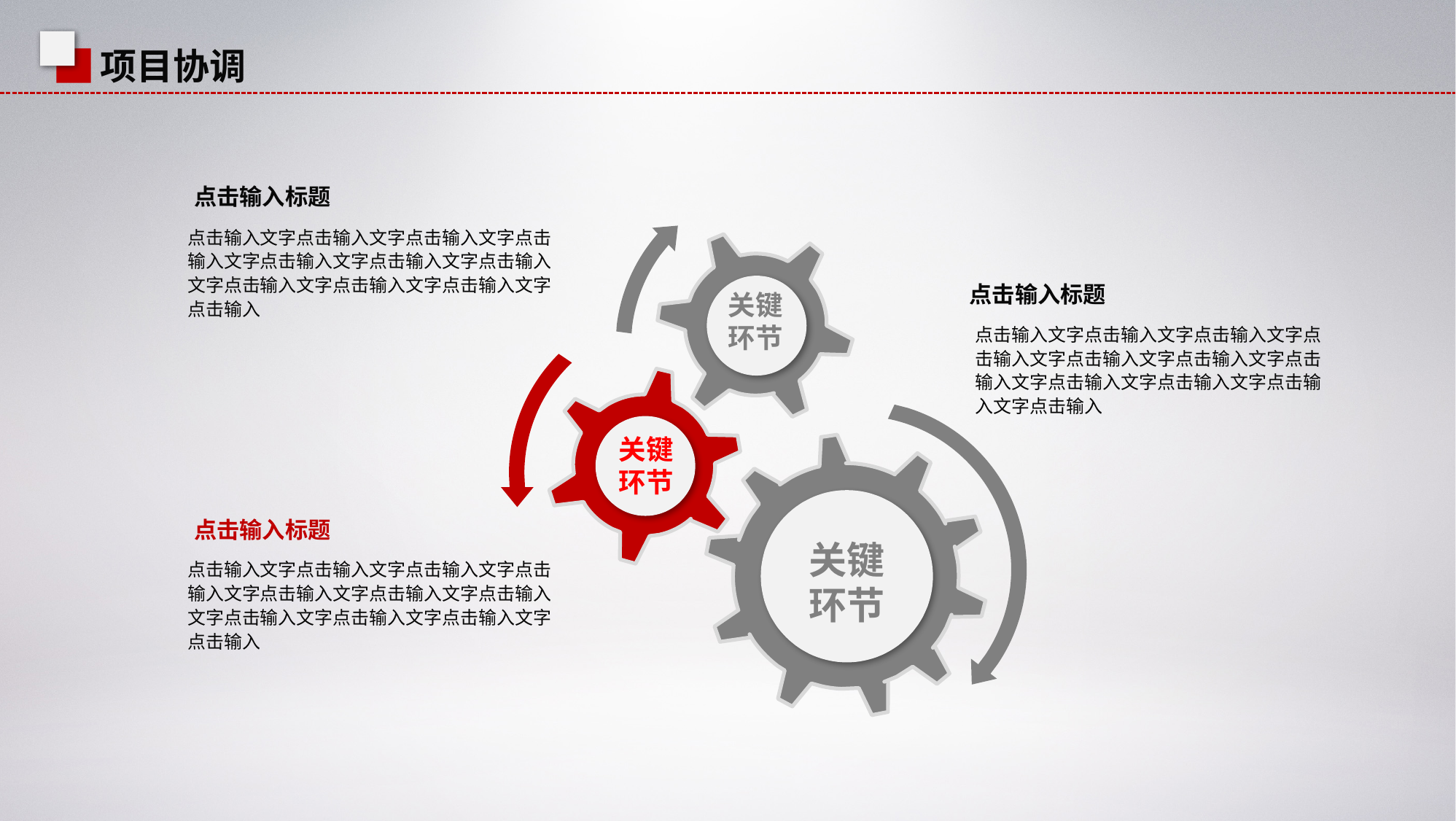

项目协调
点击输入标题

点击输入文字点击输入文字点击输入文字点击输入文字点击输入文字点击输入文字点击输入文字点击输入文字点击输入文字点击输入文字点击输入

点击输入标题
关键
环节
点击输入文字点击输入文字点击输入文字点击输入文字点击输入文字点击输入文字点击输入文字点击输入文字点击输入文字点击输入文字点击输入

关键
环节

点击输入标题
关键
环节
点击输入文字点击输入文字点击输入文字点击输入文字点击输入文字点击输入文字点击输入文字点击输入文字点击输入文字点击输入文字点击输入